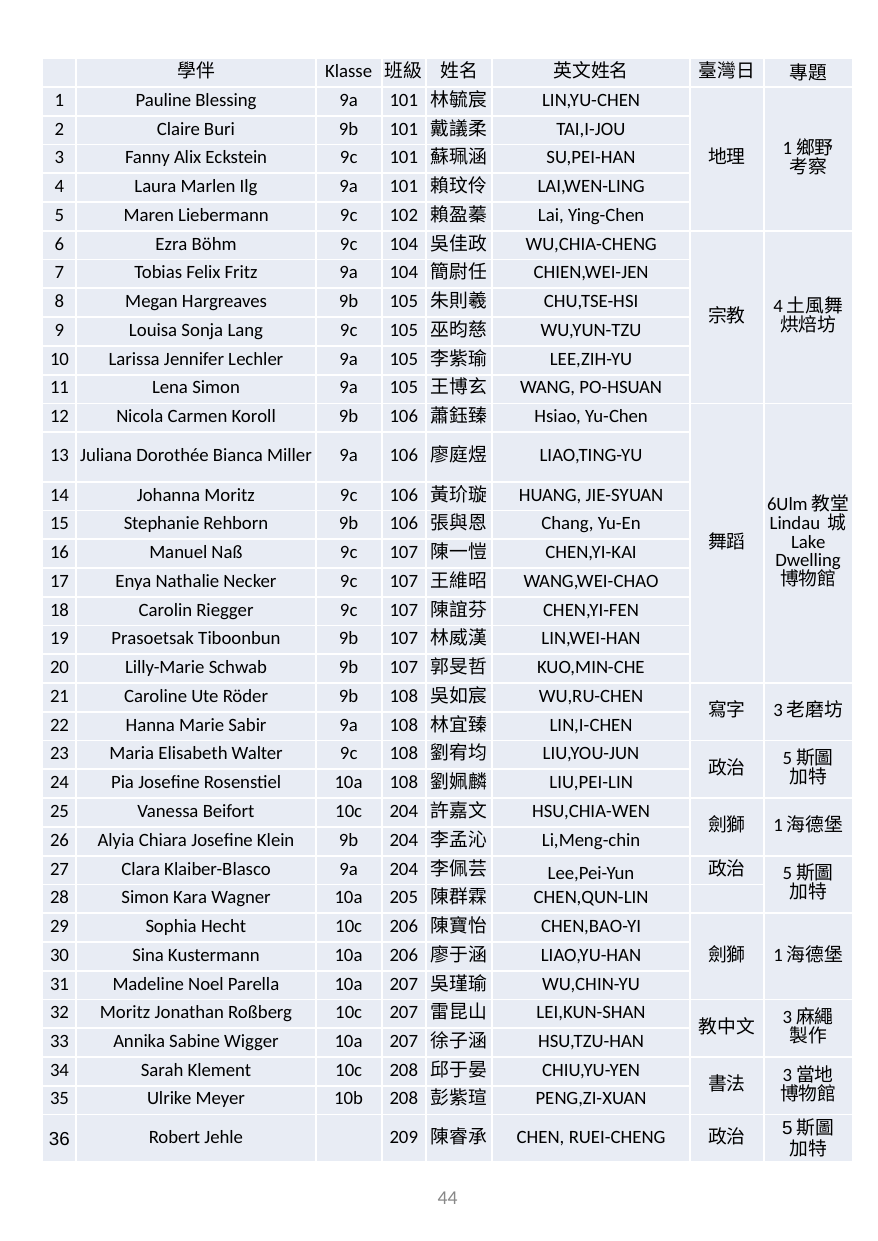

|  | 學伴 | Klasse | 班級 | 姓名 | 英文姓名 | 臺灣日 | 專題 |
| --- | --- | --- | --- | --- | --- | --- | --- |
| 1 | Pauline Blessing | 9a | 101 | 林毓宸 | LIN,YU-CHEN | 地理 | 1鄉野 考察 |
| 2 | Claire Buri | 9b | 101 | 戴議柔 | TAI,I-JOU |  |  |
| 3 | Fanny Alix Eckstein | 9c | 101 | 蘇珮涵 | SU,PEI-HAN |  |  |
| 4 | Laura Marlen Ilg | 9a | 101 | 賴玟伶 | LAI,WEN-LING |  |  |
| 5 | Maren Liebermann | 9c | 102 | 賴盈蓁 | Lai, Ying-Chen |  |  |
| 6 | Ezra Böhm | 9c | 104 | 吳佳政 | WU,CHIA-CHENG | 宗教 | 4土風舞 烘焙坊 |
| 7 | Tobias Felix Fritz | 9a | 104 | 簡尉任 | CHIEN,WEI-JEN |  |  |
| 8 | Megan Hargreaves | 9b | 105 | 朱則羲 | CHU,TSE-HSI |  |  |
| 9 | Louisa Sonja Lang | 9c | 105 | 巫昀慈 | WU,YUN-TZU |  |  |
| 10 | Larissa Jennifer Lechler | 9a | 105 | 李紫瑜 | LEE,ZIH-YU |  |  |
| 11 | Lena Simon | 9a | 105 | 王博玄 | WANG, PO-HSUAN |  |  |
| 12 | Nicola Carmen Koroll | 9b | 106 | 蕭鈺臻 | Hsiao, Yu-Chen | 舞蹈 | 6Ulm教堂 Lindau 城 Lake Dwelling 博物館 |
| 13 | Juliana Dorothée Bianca Miller | 9a | 106 | 廖庭煜 | LIAO,TING-YU |  |  |
| 14 | Johanna Moritz | 9c | 106 | 黃玠璇 | HUANG, JIE-SYUAN |  |  |
| 15 | Stephanie Rehborn | 9b | 106 | 張與恩 | Chang, Yu-En |  |  |
| 16 | Manuel Naß | 9c | 107 | 陳一愷 | CHEN,YI-KAI |  |  |
| 17 | Enya Nathalie Necker | 9c | 107 | 王維昭 | WANG,WEI-CHAO |  |  |
| 18 | Carolin Riegger | 9c | 107 | 陳誼芬 | CHEN,YI-FEN |  |  |
| 19 | Prasoetsak Tiboonbun | 9b | 107 | 林威漢 | LIN,WEI-HAN |  |  |
| 20 | Lilly-Marie Schwab | 9b | 107 | 郭旻哲 | KUO,MIN-CHE |  |  |
| 21 | Caroline Ute Röder | 9b | 108 | 吳如宸 | WU,RU-CHEN | 寫字 | 3老磨坊 |
| 22 | Hanna Marie Sabir | 9a | 108 | 林宜臻 | LIN,I-CHEN |  |  |
| 23 | Maria Elisabeth Walter | 9c | 108 | 劉宥均 | LIU,YOU-JUN | 政治 | 5斯圖 加特 |
| 24 | Pia Josefine Rosenstiel | 10a | 108 | 劉姵麟 | LIU,PEI-LIN |  |  |
| 25 | Vanessa Beifort | 10c | 204 | 許嘉文 | HSU,CHIA-WEN | 劍獅 | 1海德堡 |
| 26 | Alyia Chiara Josefine Klein | 9b | 204 | 李孟沁 | Li,Meng-chin |  |  |
| 27 | Clara Klaiber-Blasco | 9a | 204 | 李佩芸 | Lee,Pei-Yun | 政治 | 5斯圖 加特 |
| 28 | Simon Kara Wagner | 10a | 205 | 陳群霖 | CHEN,QUN-LIN |  |  |
| 29 | Sophia Hecht | 10c | 206 | 陳寶怡 | CHEN,BAO-YI | 劍獅 | 1海德堡 |
| 30 | Sina Kustermann | 10a | 206 | 廖于涵 | LIAO,YU-HAN |  |  |
| 31 | Madeline Noel Parella | 10a | 207 | 吳瑾瑜 | WU,CHIN-YU |  |  |
| 32 | Moritz Jonathan Roßberg | 10c | 207 | 雷昆山 | LEI,KUN-SHAN | 教中文 | 3麻繩 製作 |
| 33 | Annika Sabine Wigger | 10a | 207 | 徐子涵 | HSU,TZU-HAN |  |  |
| 34 | Sarah Klement | 10c | 208 | 邱于晏 | CHIU,YU-YEN | 書法 | 3當地 博物館 |
| 35 | Ulrike Meyer | 10b | 208 | 彭紫瑄 | PENG,ZI-XUAN |  |  |
| 36 | Robert Jehle |  | 209 | 陳睿承 | CHEN, RUEI-CHENG | 政治 | 5斯圖 加特 |
44